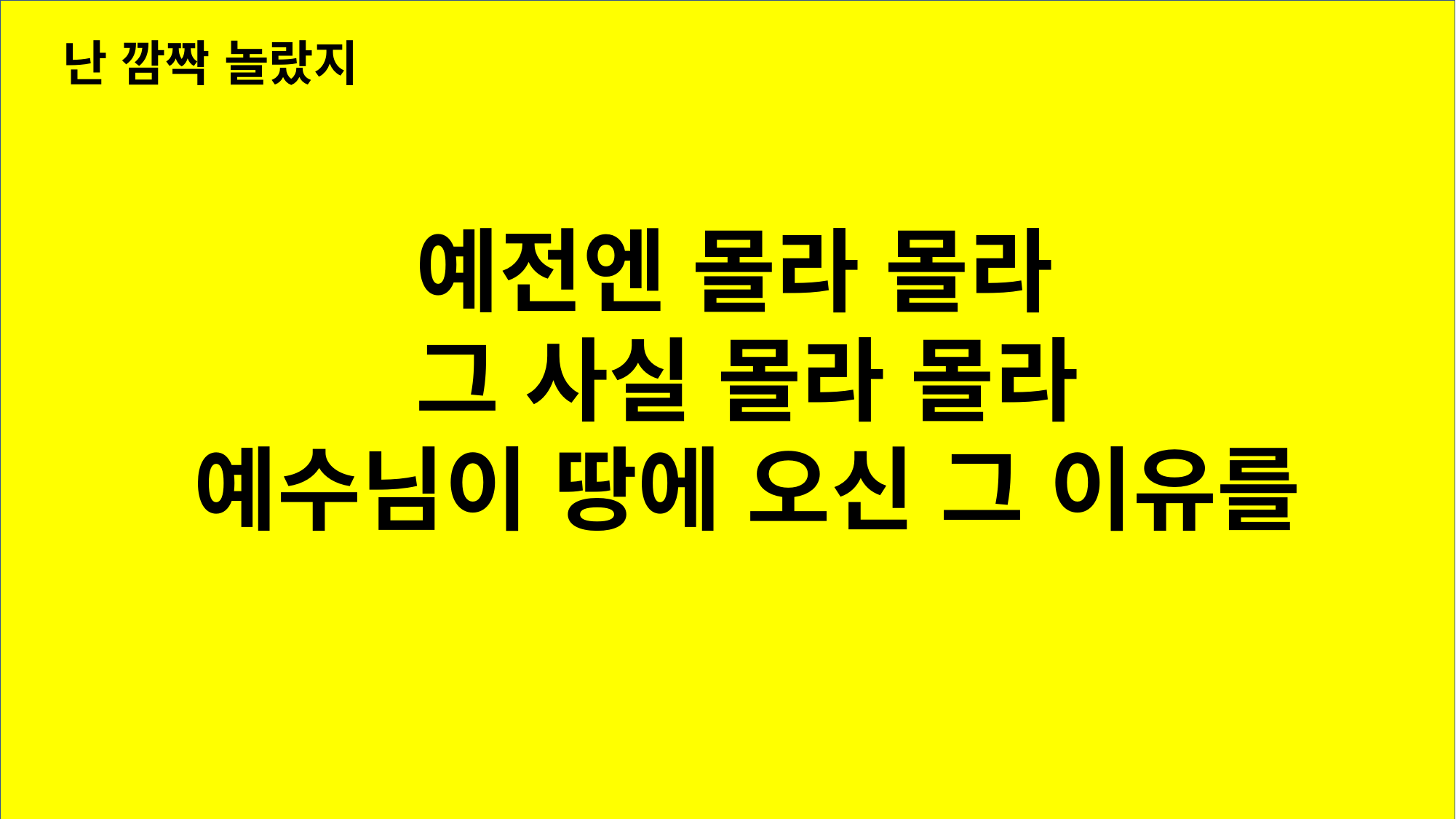

난 깜짝 놀랐지

예전엔 몰라 몰라
그 사실 몰라 몰라
예수님이 땅에 오신 그 이유를